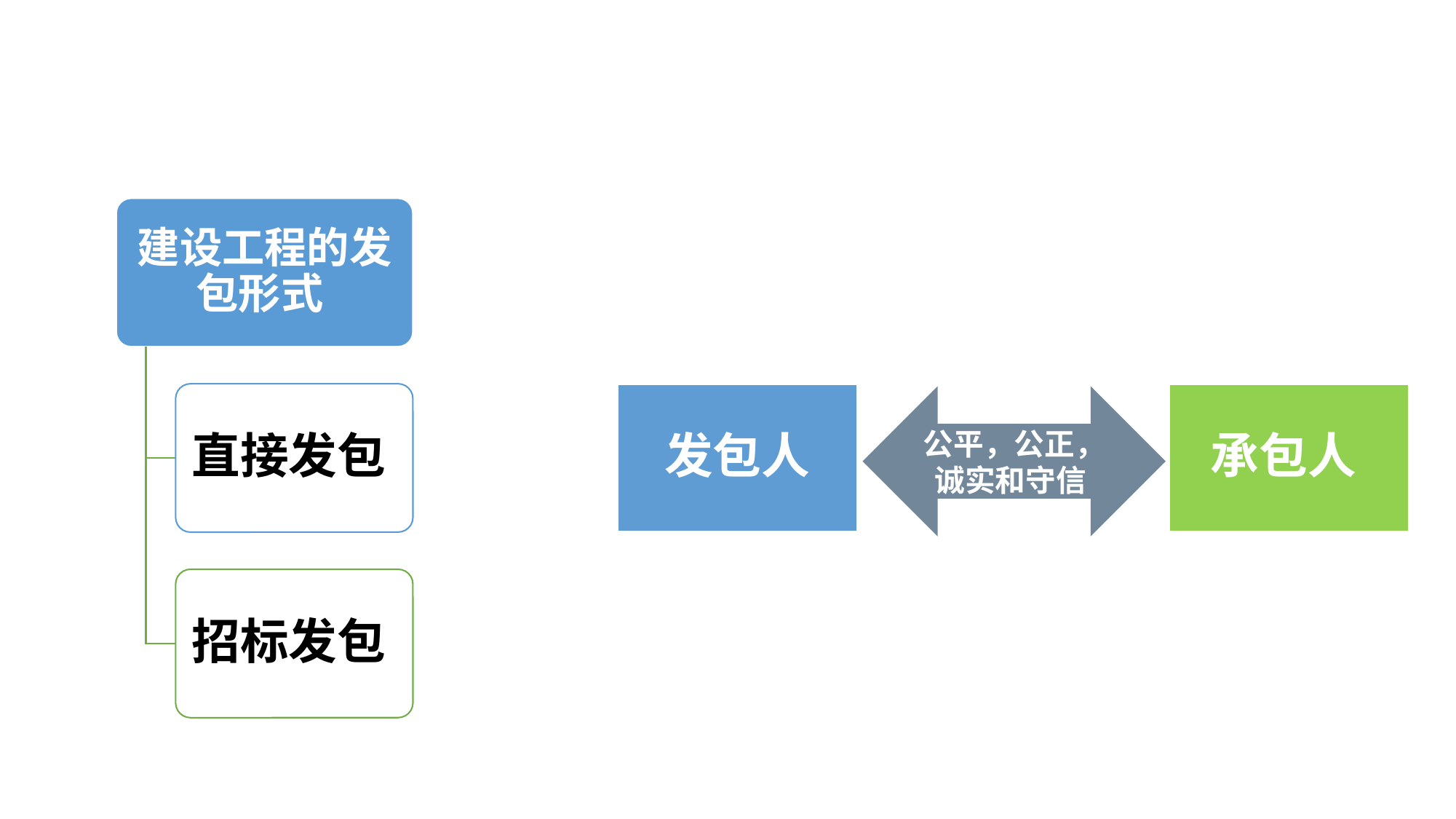

#
建设工程的发包形式
直接发包
招标发包
承包人
发包人
公平，公正，诚实和守信